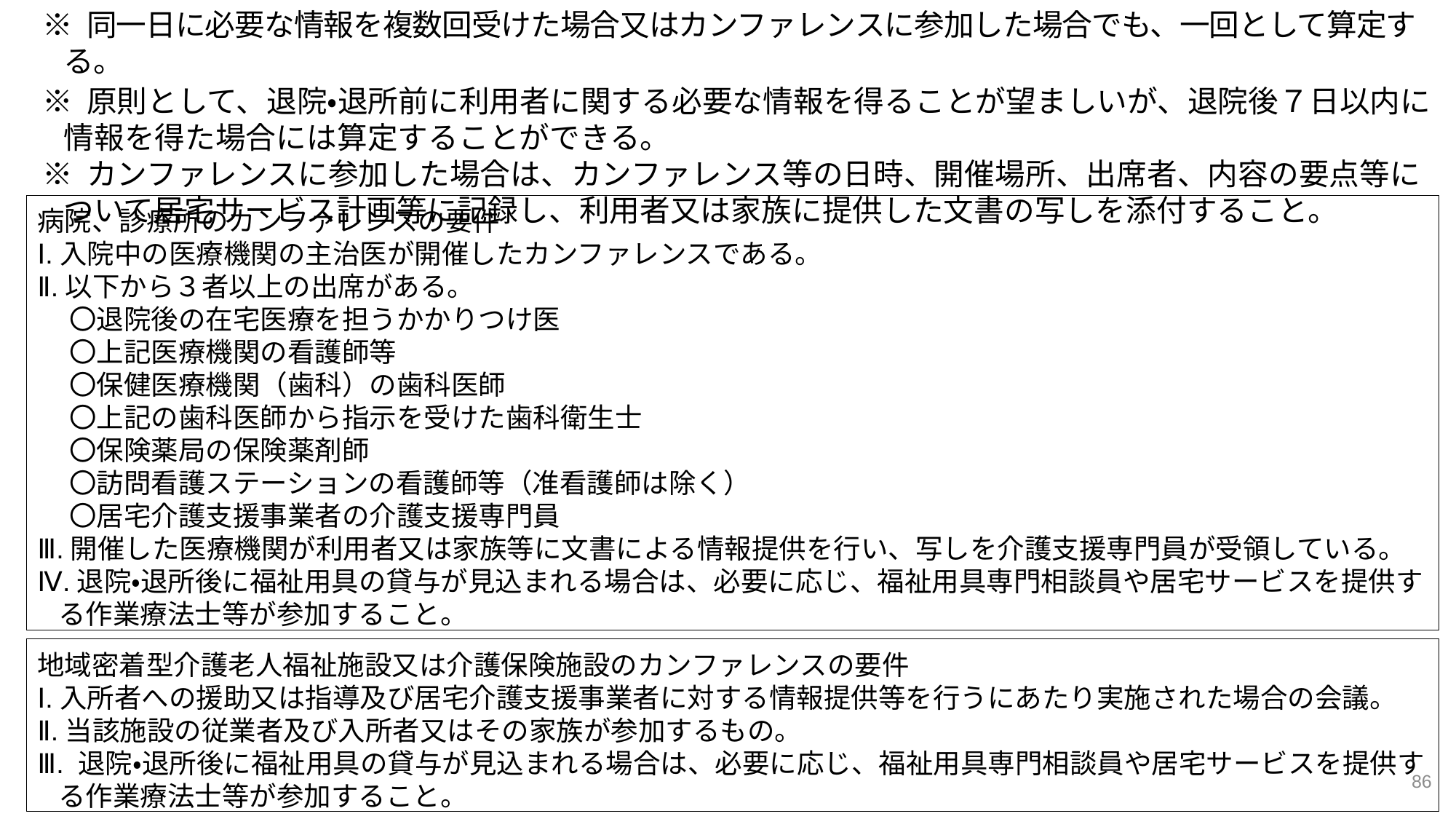

※ 同一日に必要な情報を複数回受けた場合又はカンファレンスに参加した場合でも、一回として算定する。

※ 原則として、退院・退所前に利用者に関する必要な情報を得ることが望ましいが、退院後７日以内に情報を得た場合には算定することができる。
※ カンファレンスに参加した場合は、カンファレンス等の日時、開催場所、出席者、内容の要点等について居宅サービス計画等に記録し、利用者又は家族に提供した文書の写しを添付すること。
病院、診療所のカンファレンスの要件
Ⅰ.入院中の医療機関の主治医が開催したカンファレンスである。
Ⅱ.以下から３者以上の出席がある。
〇退院後の在宅医療を担うかかりつけ医
〇上記医療機関の看護師等
〇保健医療機関（歯科）の歯科医師
〇上記の歯科医師から指示を受けた歯科衛生士
〇保険薬局の保険薬剤師
〇訪問看護ステーションの看護師等（准看護師は除く）
〇居宅介護支援事業者の介護支援専門員
Ⅲ.開催した医療機関が利用者又は家族等に文書による情報提供を行い、写しを介護支援専門員が受領している。
Ⅳ.退院・退所後に福祉用具の貸与が見込まれる場合は、必要に応じ、福祉用具専門相談員や居宅サービスを提供する作業療法士等が参加すること。
地域密着型介護老人福祉施設又は介護保険施設のカンファレンスの要件
Ⅰ.入所者への援助又は指導及び居宅介護支援事業者に対する情報提供等を行うにあたり実施された場合の会議。
Ⅱ.当該施設の従業者及び入所者又はその家族が参加するもの。
Ⅲ. 退院・退所後に福祉用具の貸与が見込まれる場合は、必要に応じ、福祉用具専門相談員や居宅サービスを提供する作業療法士等が参加すること。
86